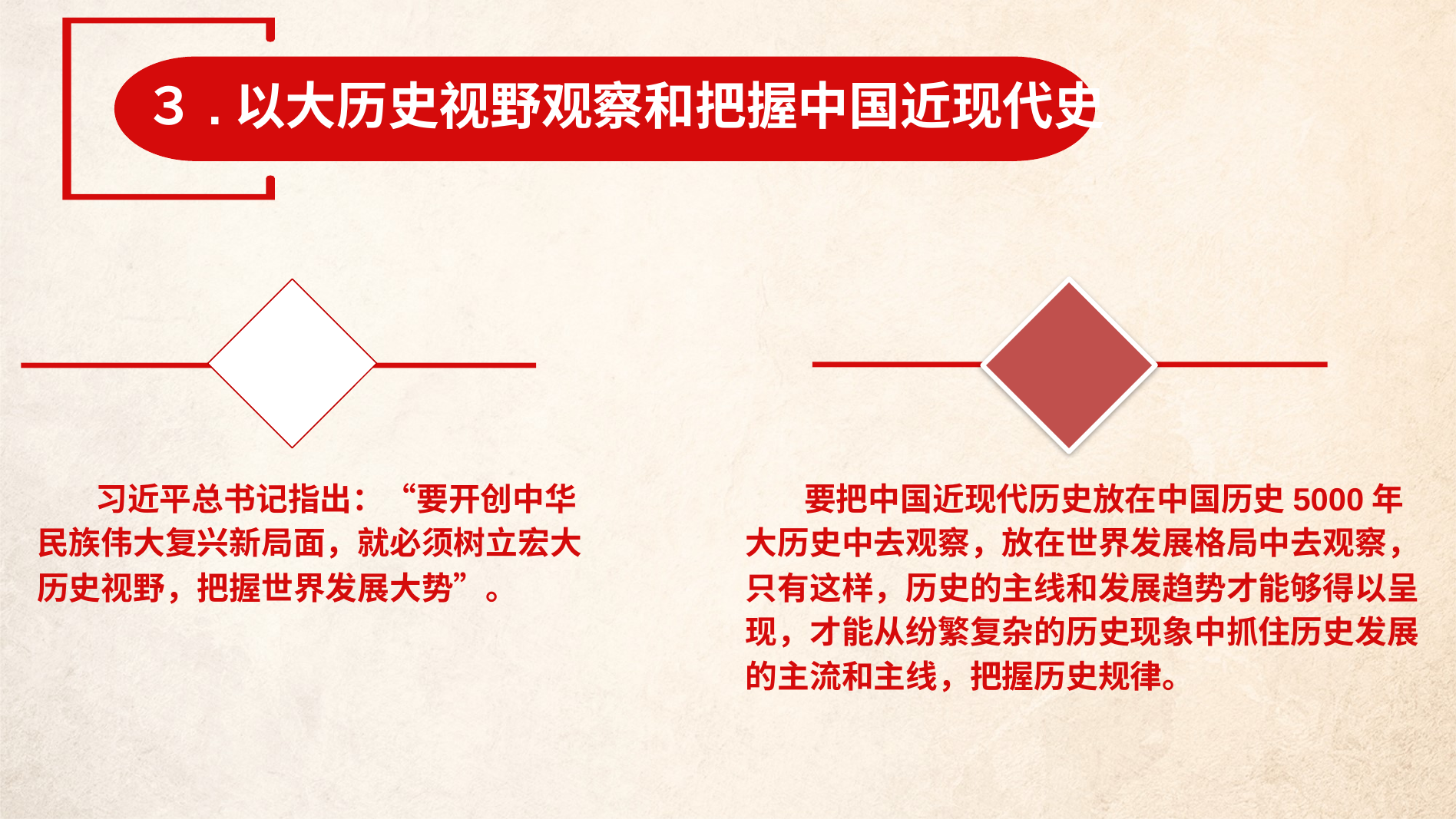

３.以大历史视野观察和把握中国近现代史

       习近平总书记指出：“要开创中华民族伟大复兴新局面，就必须树立宏大历史视野，把握世界发展大势”。
       要把中国近现代历史放在中国历史5000年大历史中去观察，放在世界发展格局中去观察，只有这样，历史的主线和发展趋势才能够得以呈现，才能从纷繁复杂的历史现象中抓住历史发展的主流和主线，把握历史规律。